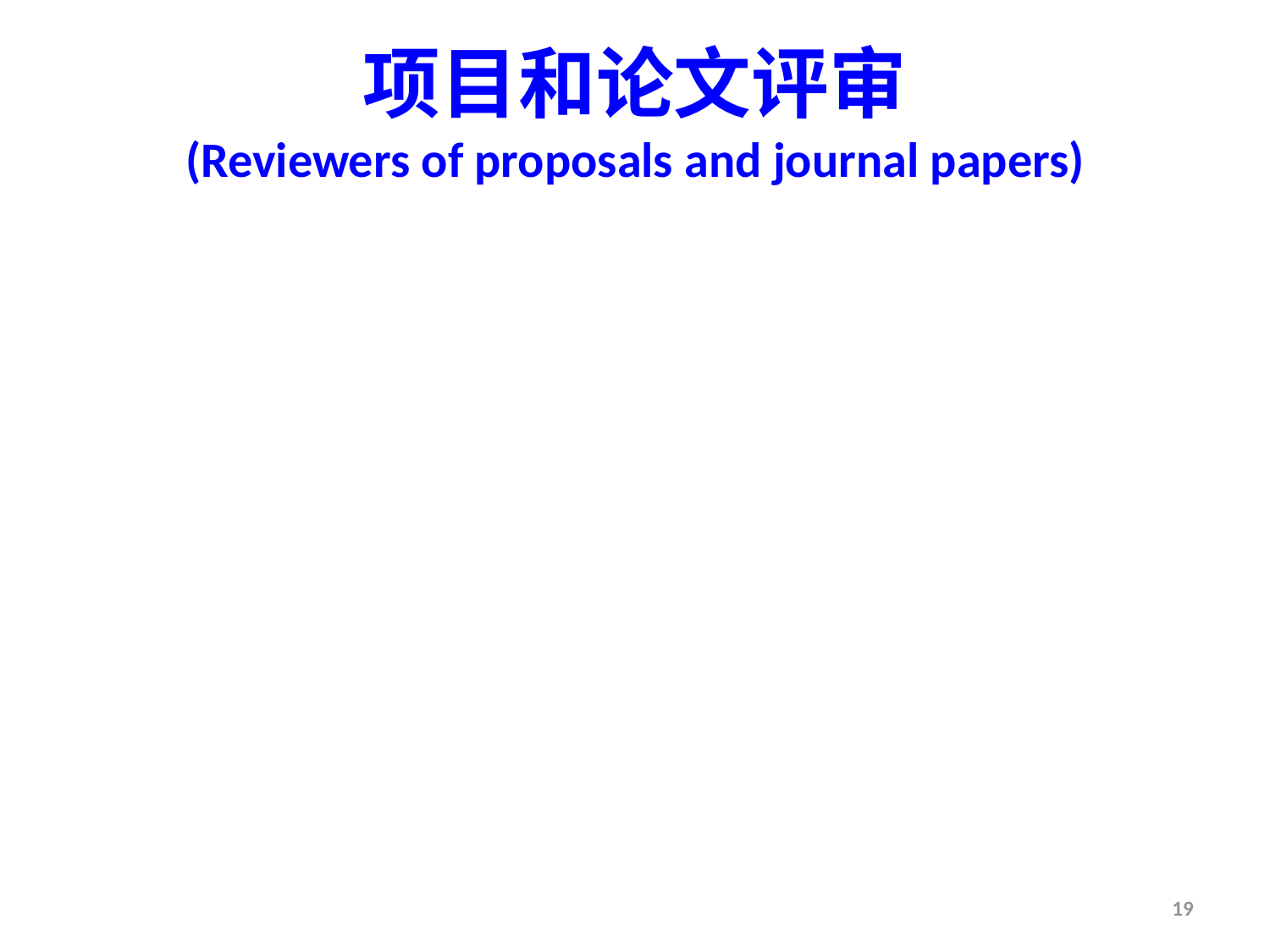

# 项目和论文评审 (Reviewers of proposals and journal papers)
19